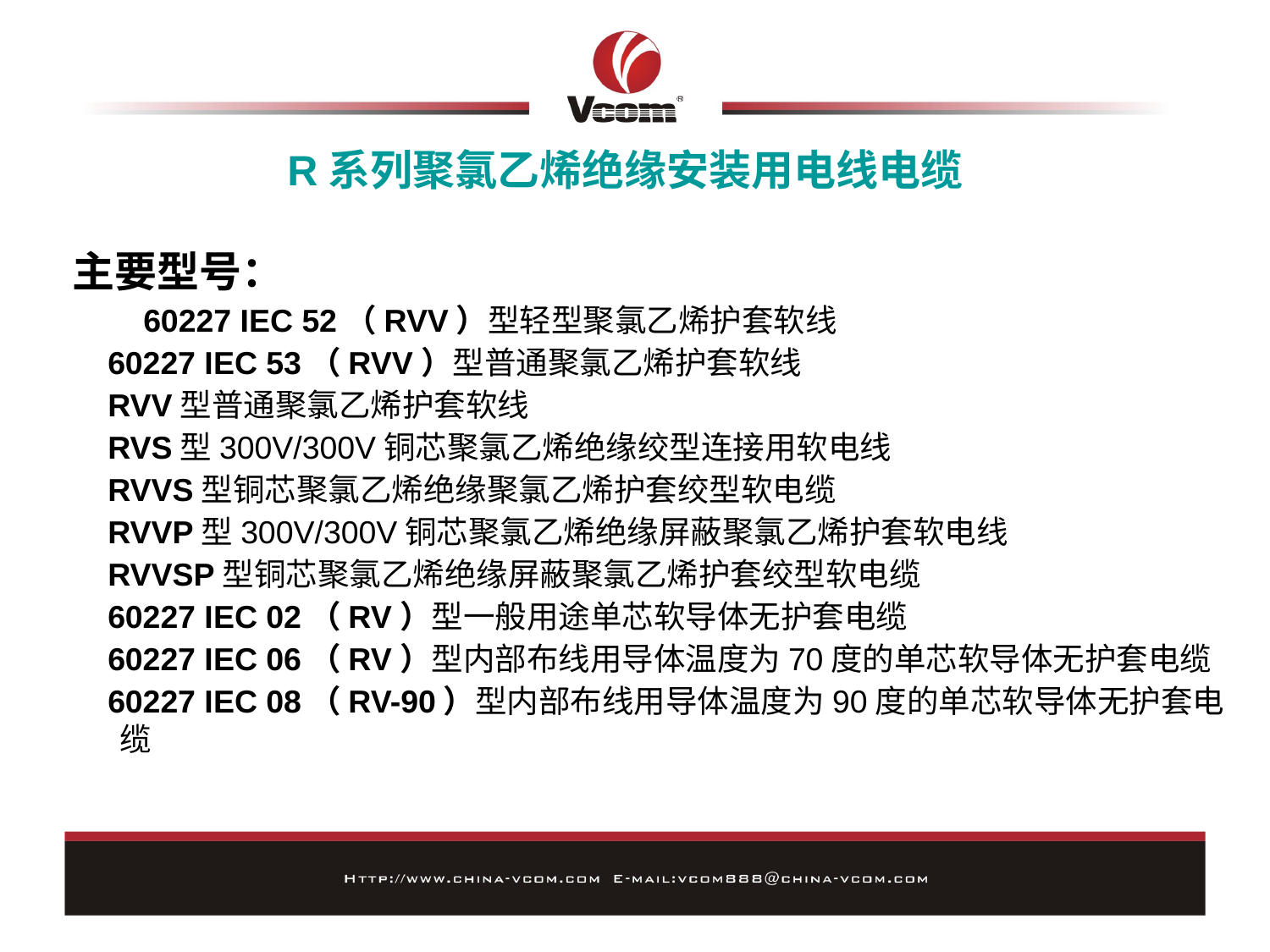

R系列聚氯乙烯绝缘安装用电线电缆
主要型号：
        60227 IEC 52（RVV）型轻型聚氯乙烯护套软线
    60227 IEC 53（RVV）型普通聚氯乙烯护套软线
    RVV型普通聚氯乙烯护套软线
    RVS型300V/300V铜芯聚氯乙烯绝缘绞型连接用软电线
    RVVS型铜芯聚氯乙烯绝缘聚氯乙烯护套绞型软电缆
    RVVP型300V/300V铜芯聚氯乙烯绝缘屏蔽聚氯乙烯护套软电线
    RVVSP型铜芯聚氯乙烯绝缘屏蔽聚氯乙烯护套绞型软电缆
    60227 IEC 02（RV）型一般用途单芯软导体无护套电缆
    60227 IEC 06（RV）型内部布线用导体温度为70度的单芯软导体无护套电缆
    60227 IEC 08（RV-90）型内部布线用导体温度为90度的单芯软导体无护套电缆